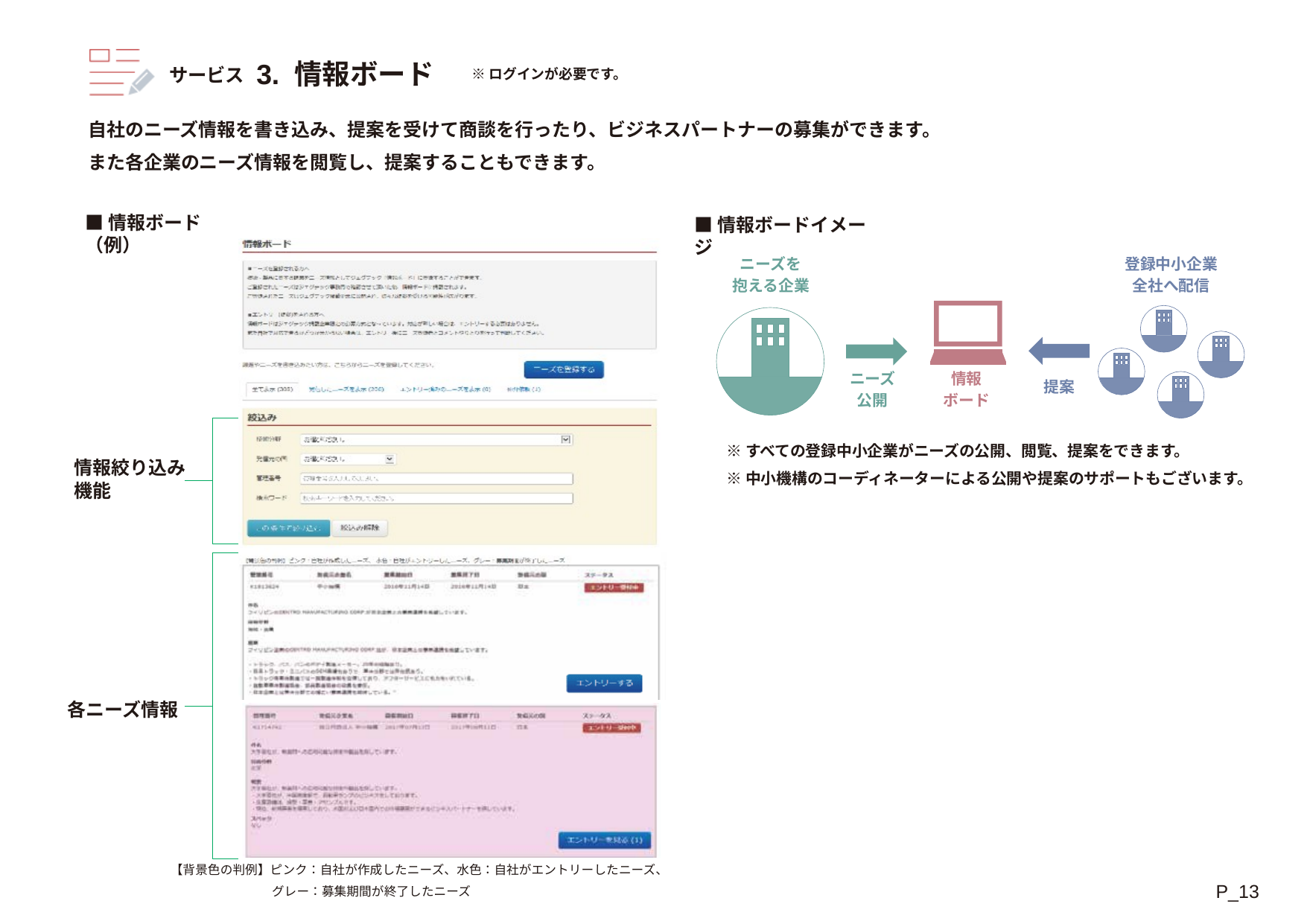

# サービス 3. 情報ボード
※ログインが必要です。
自社のニーズ情報を書き込み、提案を受けて商談を行ったり、ビジネスパートナーの募集ができます。
また各企業のニーズ情報を閲覧し、提案することもできます。
■情報ボード（例）
■情報ボードイメージ

ニーズを
抱える企業
登録中小企業 全社へ配信

ニーズ 公開
情報 ボード

提案

※すべての登録中小企業がニーズの公開、閲覧、提案をできます。
※中小機構のコーディネーターによる公開や提案のサポートもございます。
情報絞り込み 機能

各ニーズ情報

【背景色の判例】ピンク：自社が作成したニーズ、水色：自社がエントリーしたニーズ、
グレー：募集期間が終了したニーズ
P_13